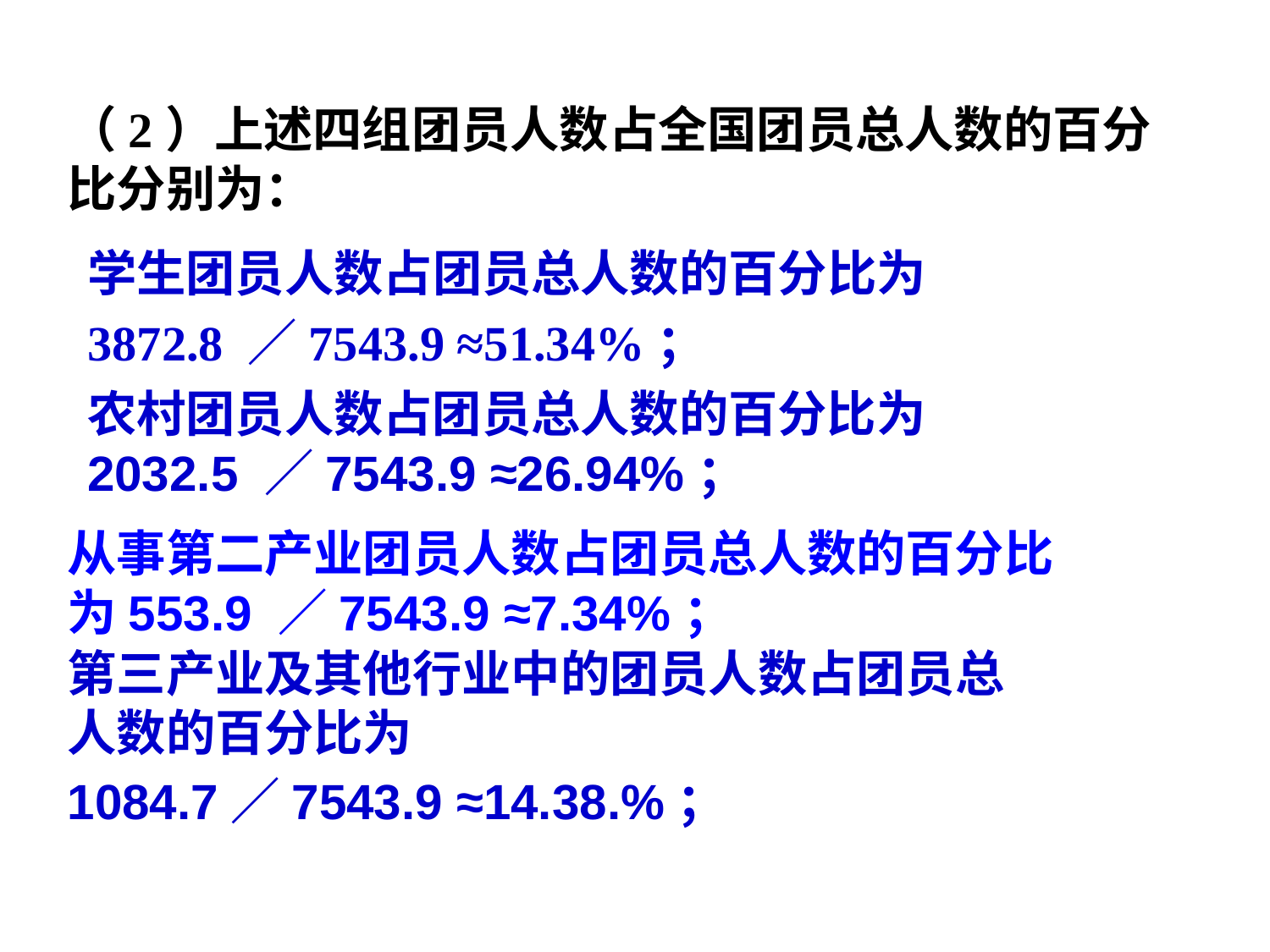

（2）上述四组团员人数占全国团员总人数的百分比分别为：
学生团员人数占团员总人数的百分比为
3872.8 ／7543.9 ≈51.34%；
农村团员人数占团员总人数的百分比为2032.5 ／7543.9 ≈26.94%；
从事第二产业团员人数占团员总人数的百分比为553.9 ／7543.9 ≈7.34%；
第三产业及其他行业中的团员人数占团员总人数的百分比为
1084.7／7543.9 ≈14.38.%；